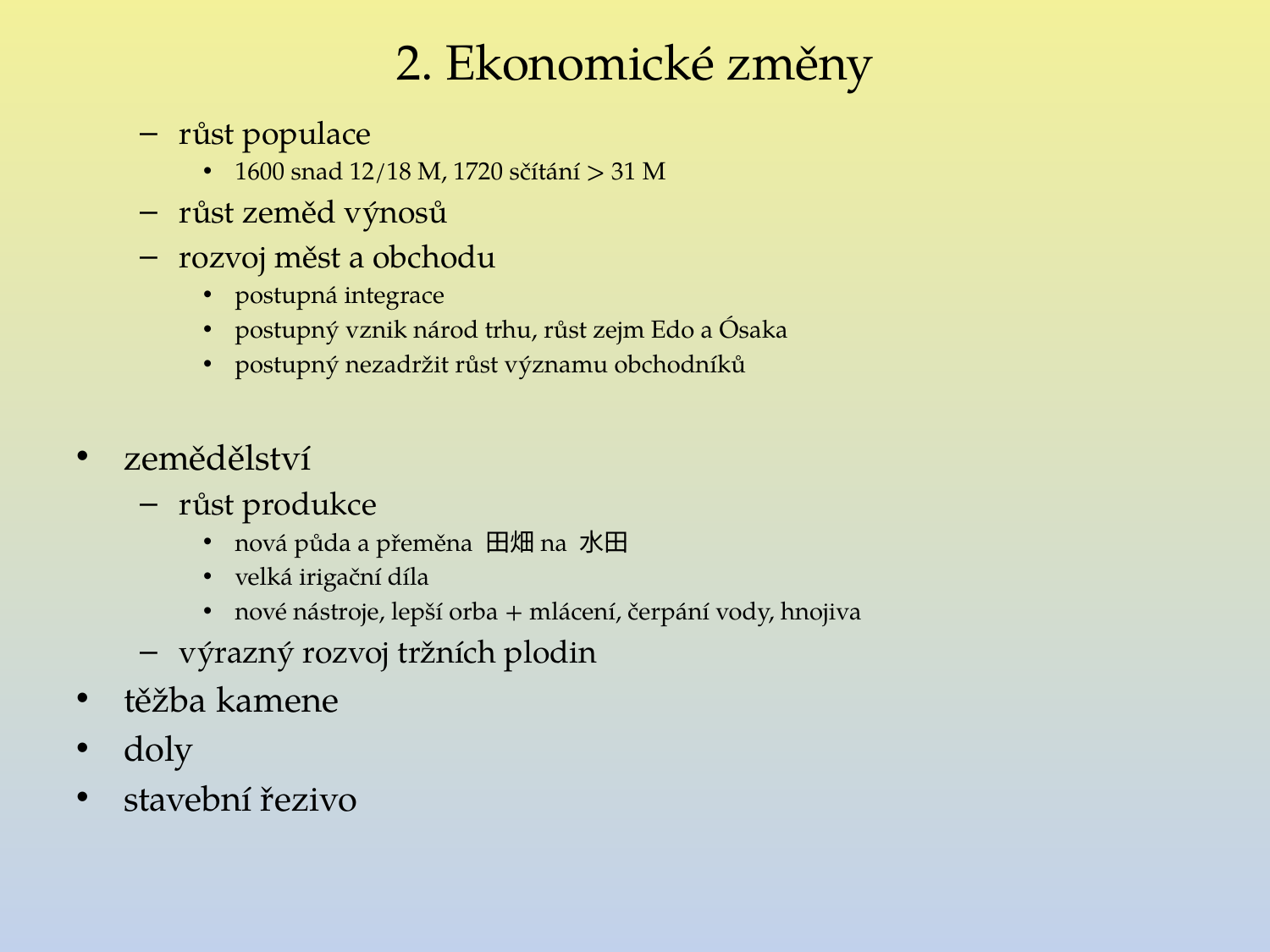

# 2. Ekonomické změny
růst populace
1600 snad 12/18 M, 1720 sčítání > 31 M
růst zeměd výnosů
rozvoj měst a obchodu
postupná integrace
postupný vznik národ trhu, růst zejm Edo a Ósaka
postupný nezadržit růst významu obchodníků

zemědělství
růst produkce
nová půda a přeměna 田畑na 水田
velká irigační díla
nové nástroje, lepší orba + mlácení, čerpání vody, hnojiva
výrazný rozvoj tržních plodin
těžba kamene
doly
stavební řezivo